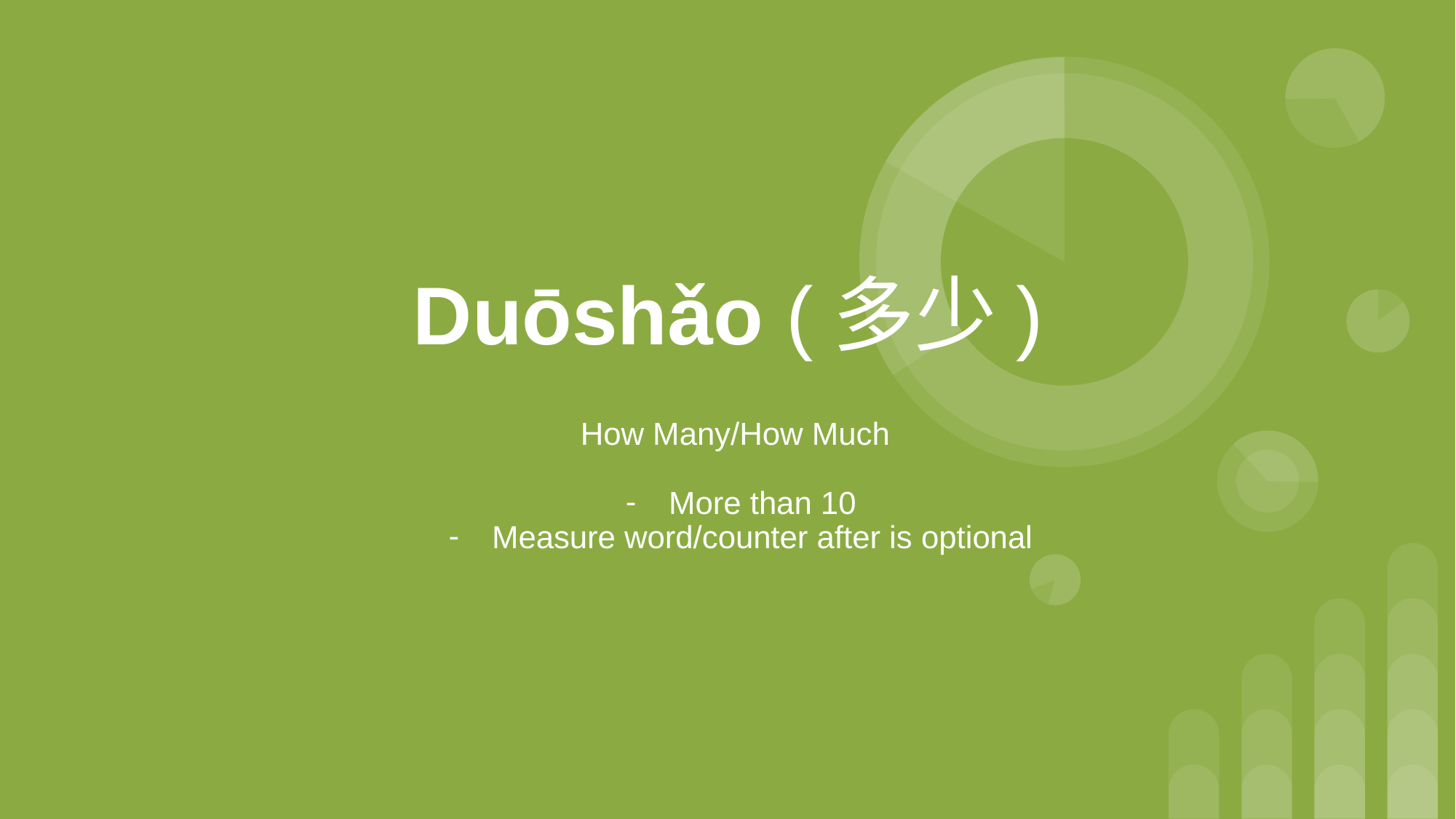

# Duōshǎo (多少)
How Many/How Much

More than 10
Measure word/counter after is optional